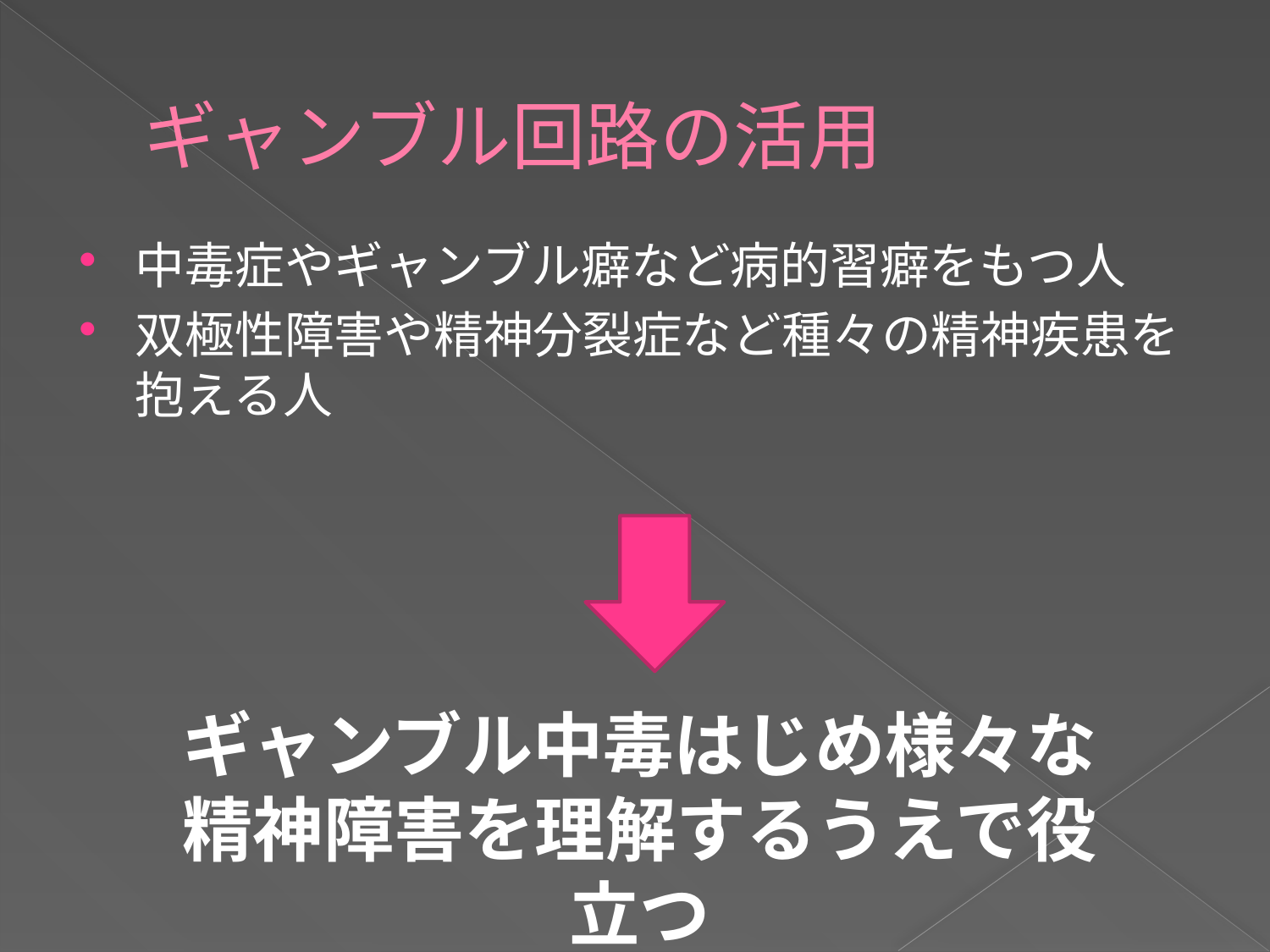

# ギャンブル回路の活用
中毒症やギャンブル癖など病的習癖をもつ人
双極性障害や精神分裂症など種々の精神疾患を抱える人

ギャンブル中毒はじめ様々な精神障害を理解するうえで役立つ